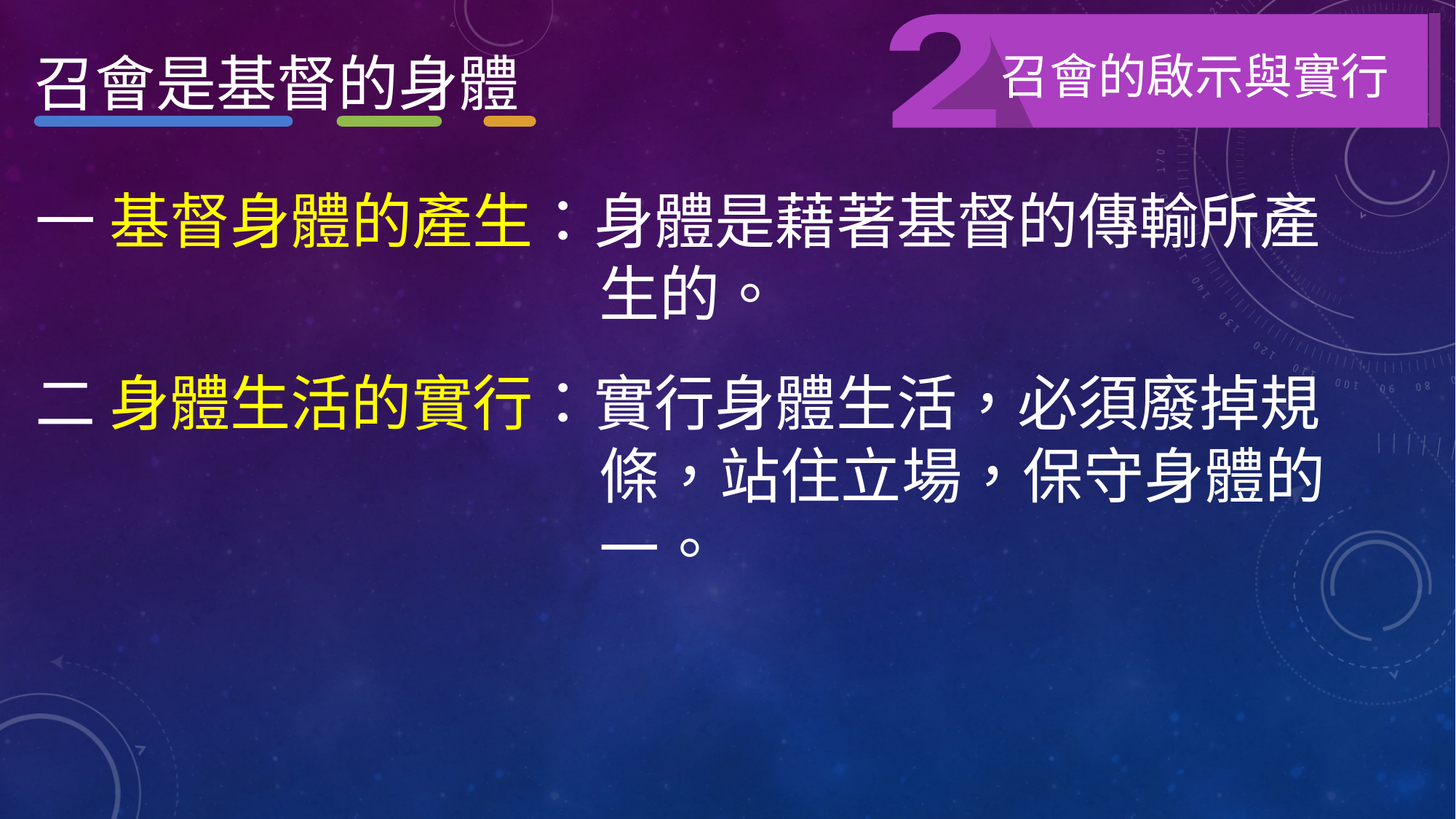

召會的啟示與實行
召會是基督的身體

一 基督身體的產生：身體是藉著基督的傳輸所產生的。
二 身體生活的實行：實行身體生活，必須廢掉規條，站住立場，保守身體的一。